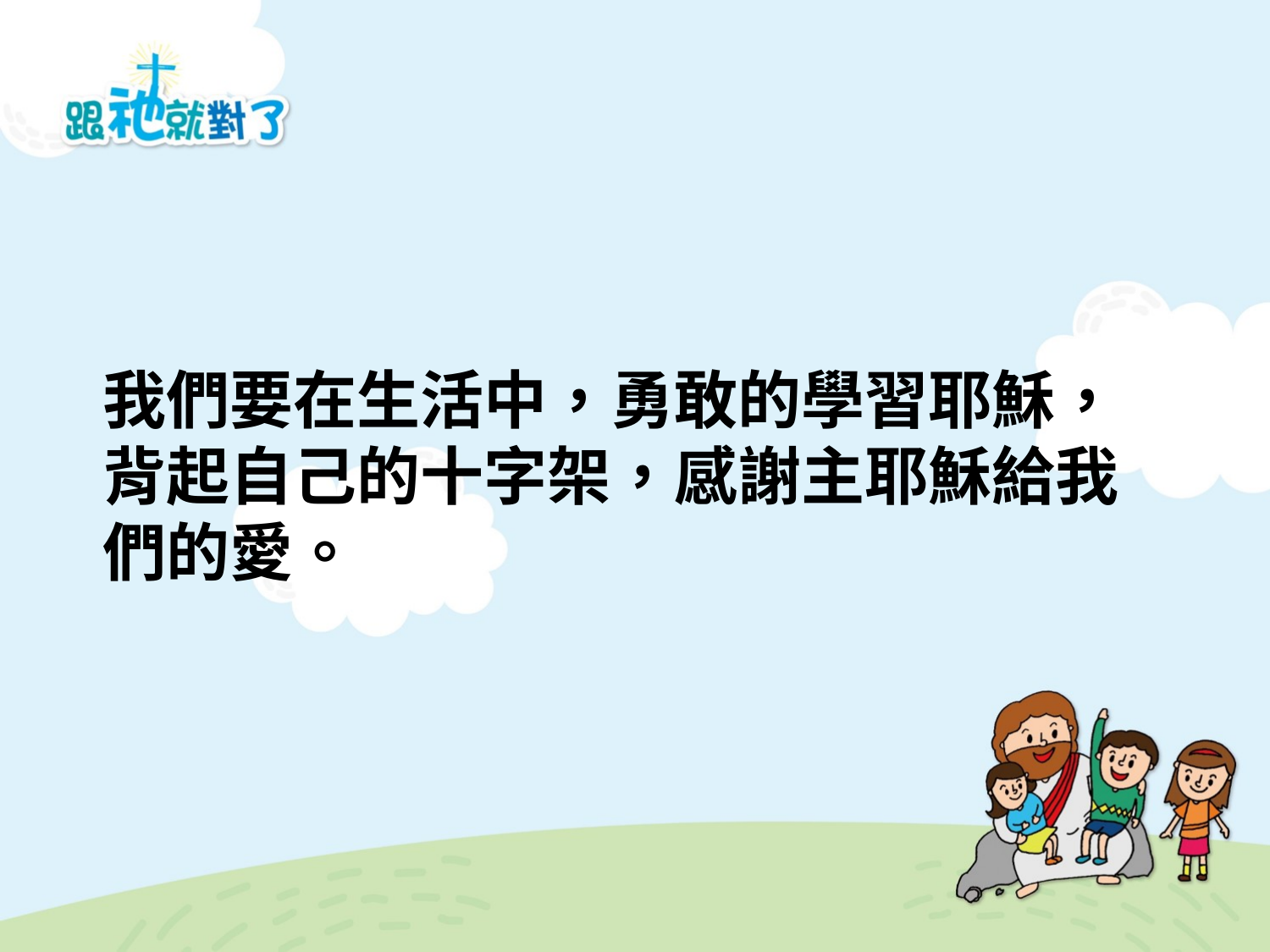

我們要在生活中，勇敢的學習耶穌，背起自己的十字架，感謝主耶穌給我們的愛。